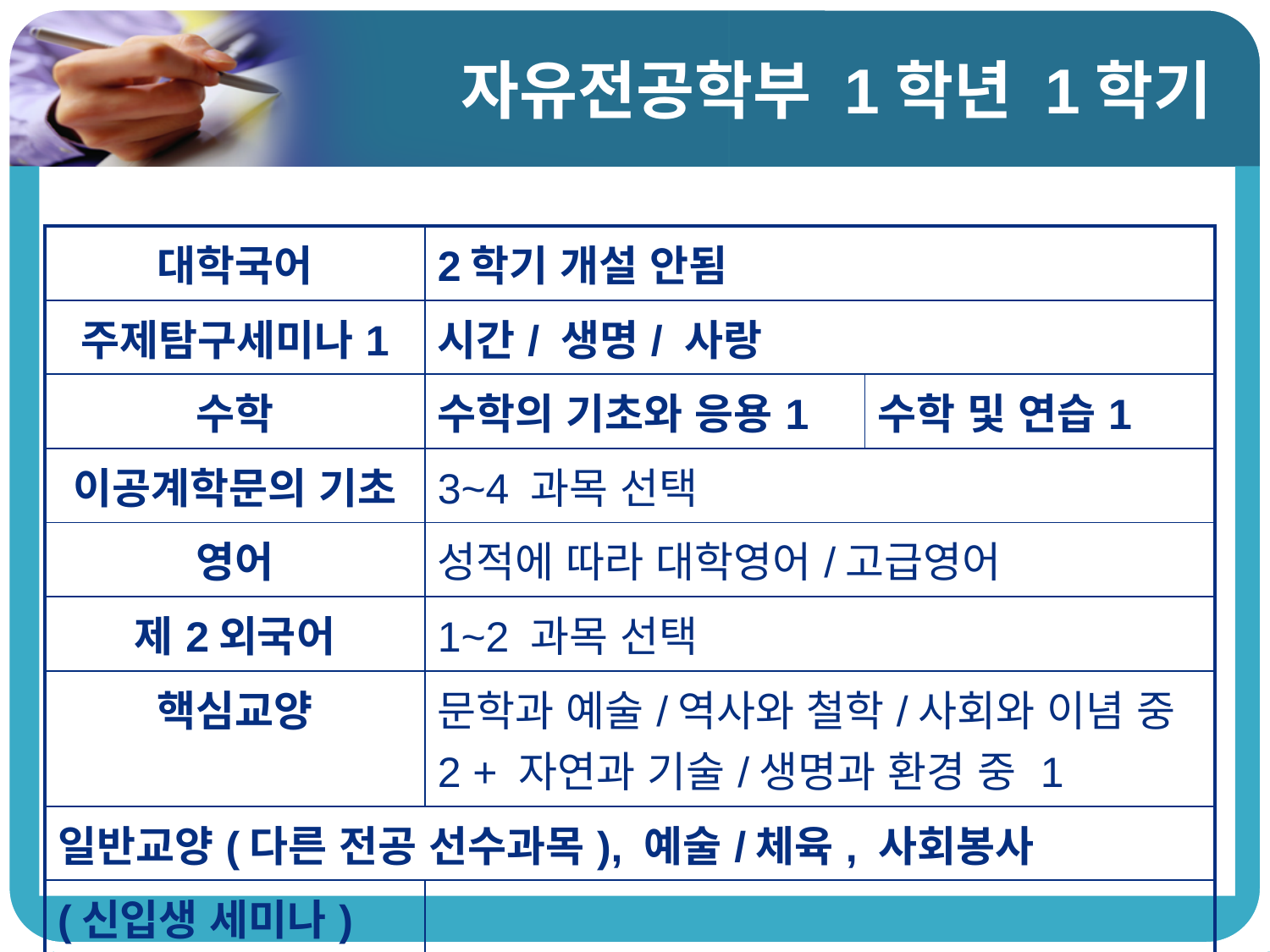

# 자유전공학부 1학년 1학기
| 대학국어 | 2학기 개설 안됨 |  |
| --- | --- | --- |
| 주제탐구세미나1 | 시간/ 생명/ 사랑 |  |
| 수학 | 수학의 기초와 응용1 | 수학 및 연습1 |
| 이공계학문의 기초 | 3~4 과목 선택 |  |
| 영어 | 성적에 따라 대학영어/고급영어 |  |
| 제2외국어 | 1~2 과목 선택 |  |
| 핵심교양 | 문학과 예술/역사와 철학/사회와 이념 중 2 + 자연과 기술/생명과 환경 중 1 |  |
| 일반교양(다른 전공 선수과목), 예술/체육, 사회봉사 |  |  |
| (신입생 세미나) |  |  |